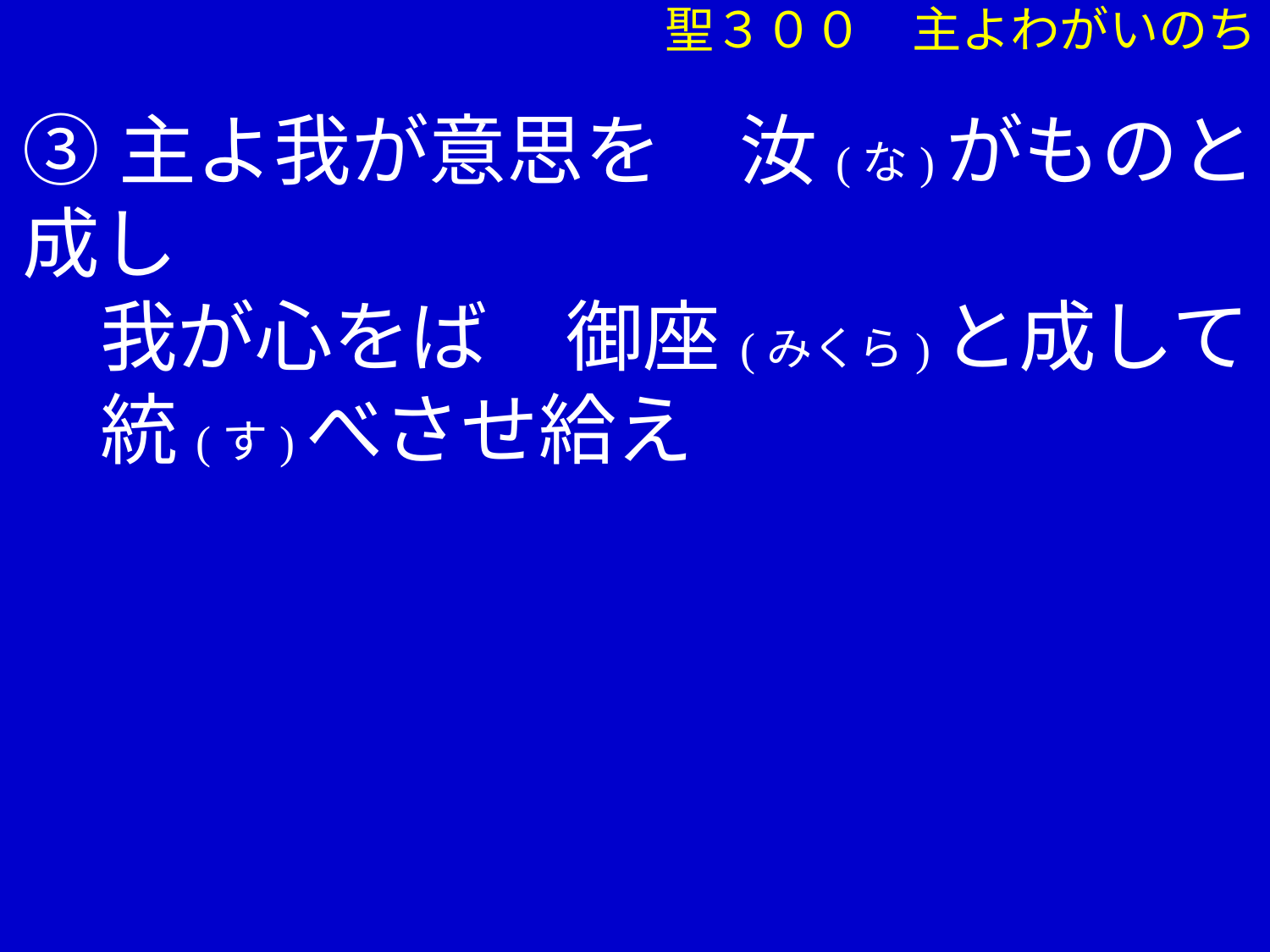

③主よ我が意思を　汝(な)がものと成し
　我が心をば　御座(みくら)と成して
　統(す)べさせ給え
聖３００　主よわがいのち